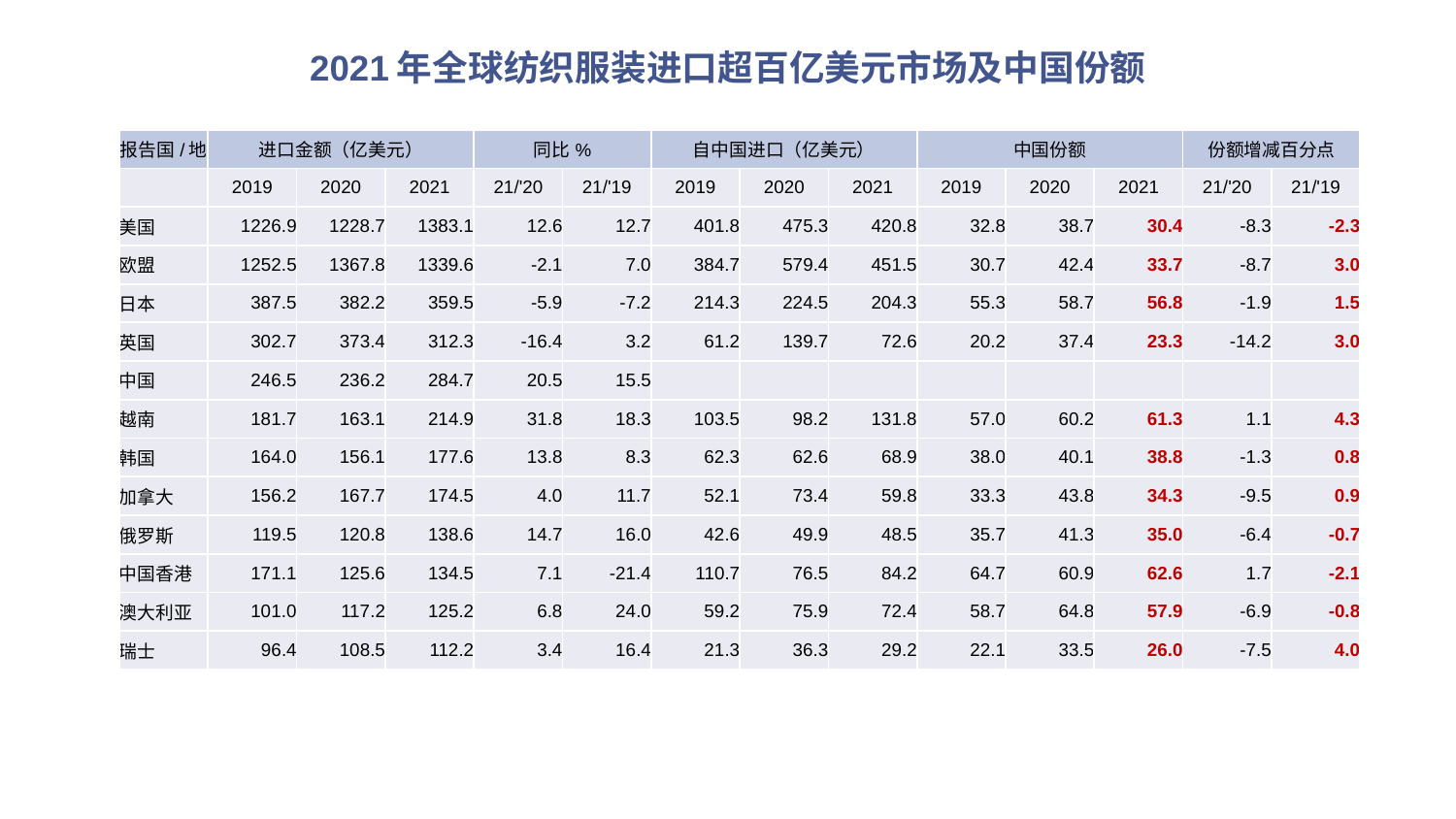

# 2021年全球纺织服装进口超百亿美元市场及中国份额
| 报告国/地 | 进口金额（亿美元） |  |  | 同比% |  | 自中国进口（亿美元） |  |  | 中国份额 |  |  | 份额增减百分点 |  |
| --- | --- | --- | --- | --- | --- | --- | --- | --- | --- | --- | --- | --- | --- |
|  | 2019 | 2020 | 2021 | 21/'20 | 21/'19 | 2019 | 2020 | 2021 | 2019 | 2020 | 2021 | 21/'20 | 21/'19 |
| 美国 | 1226.9 | 1228.7 | 1383.1 | 12.6 | 12.7 | 401.8 | 475.3 | 420.8 | 32.8 | 38.7 | 30.4 | -8.3 | -2.3 |
| 欧盟 | 1252.5 | 1367.8 | 1339.6 | -2.1 | 7.0 | 384.7 | 579.4 | 451.5 | 30.7 | 42.4 | 33.7 | -8.7 | 3.0 |
| 日本 | 387.5 | 382.2 | 359.5 | -5.9 | -7.2 | 214.3 | 224.5 | 204.3 | 55.3 | 58.7 | 56.8 | -1.9 | 1.5 |
| 英国 | 302.7 | 373.4 | 312.3 | -16.4 | 3.2 | 61.2 | 139.7 | 72.6 | 20.2 | 37.4 | 23.3 | -14.2 | 3.0 |
| 中国 | 246.5 | 236.2 | 284.7 | 20.5 | 15.5 |  |  |  |  |  |  |  |  |
| 越南 | 181.7 | 163.1 | 214.9 | 31.8 | 18.3 | 103.5 | 98.2 | 131.8 | 57.0 | 60.2 | 61.3 | 1.1 | 4.3 |
| 韩国 | 164.0 | 156.1 | 177.6 | 13.8 | 8.3 | 62.3 | 62.6 | 68.9 | 38.0 | 40.1 | 38.8 | -1.3 | 0.8 |
| 加拿大 | 156.2 | 167.7 | 174.5 | 4.0 | 11.7 | 52.1 | 73.4 | 59.8 | 33.3 | 43.8 | 34.3 | -9.5 | 0.9 |
| 俄罗斯 | 119.5 | 120.8 | 138.6 | 14.7 | 16.0 | 42.6 | 49.9 | 48.5 | 35.7 | 41.3 | 35.0 | -6.4 | -0.7 |
| 中国香港 | 171.1 | 125.6 | 134.5 | 7.1 | -21.4 | 110.7 | 76.5 | 84.2 | 64.7 | 60.9 | 62.6 | 1.7 | -2.1 |
| 澳大利亚 | 101.0 | 117.2 | 125.2 | 6.8 | 24.0 | 59.2 | 75.9 | 72.4 | 58.7 | 64.8 | 57.9 | -6.9 | -0.8 |
| 瑞士 | 96.4 | 108.5 | 112.2 | 3.4 | 16.4 | 21.3 | 36.3 | 29.2 | 22.1 | 33.5 | 26.0 | -7.5 | 4.0 |